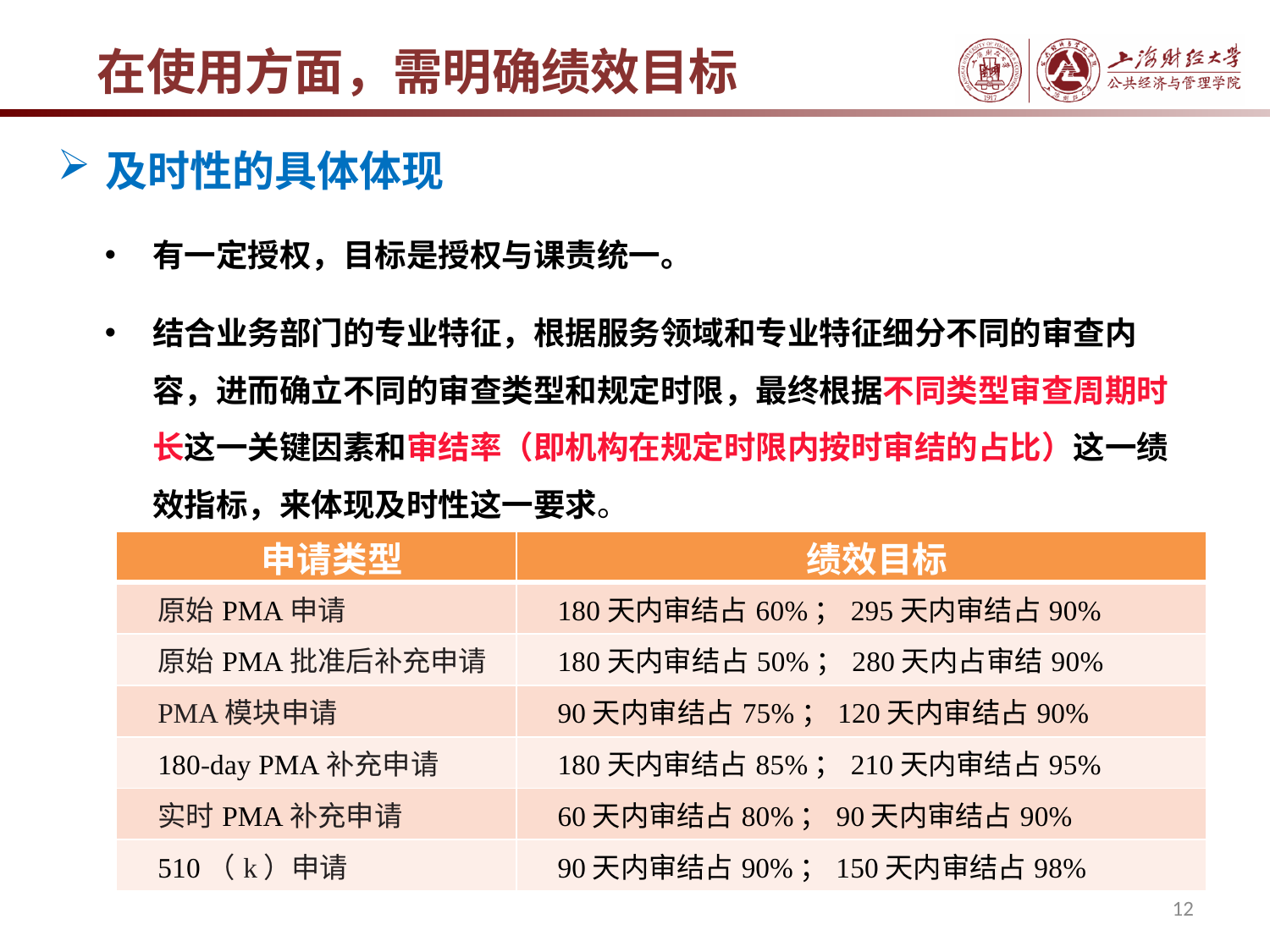

在使用方面，需明确绩效目标
及时性的具体体现
有一定授权，目标是授权与课责统一。
结合业务部门的专业特征，根据服务领域和专业特征细分不同的审查内容，进而确立不同的审查类型和规定时限，最终根据不同类型审查周期时长这一关键因素和审结率（即机构在规定时限内按时审结的占比）这一绩效指标，来体现及时性这一要求。
| 申请类型 | 绩效目标 |
| --- | --- |
| 原始PMA申请 | 180天内审结占60%；295天内审结占90% |
| 原始PMA批准后补充申请 | 180天内审结占50%；280天内占审结90% |
| PMA模块申请 | 90天内审结占75%；120天内审结占90% |
| 180-day PMA补充申请 | 180天内审结占85%；210天内审结占95% |
| 实时PMA补充申请 | 60天内审结占80%；90天内审结占90% |
| 510（k）申请 | 90天内审结占90%；150天内审结占98% |
12